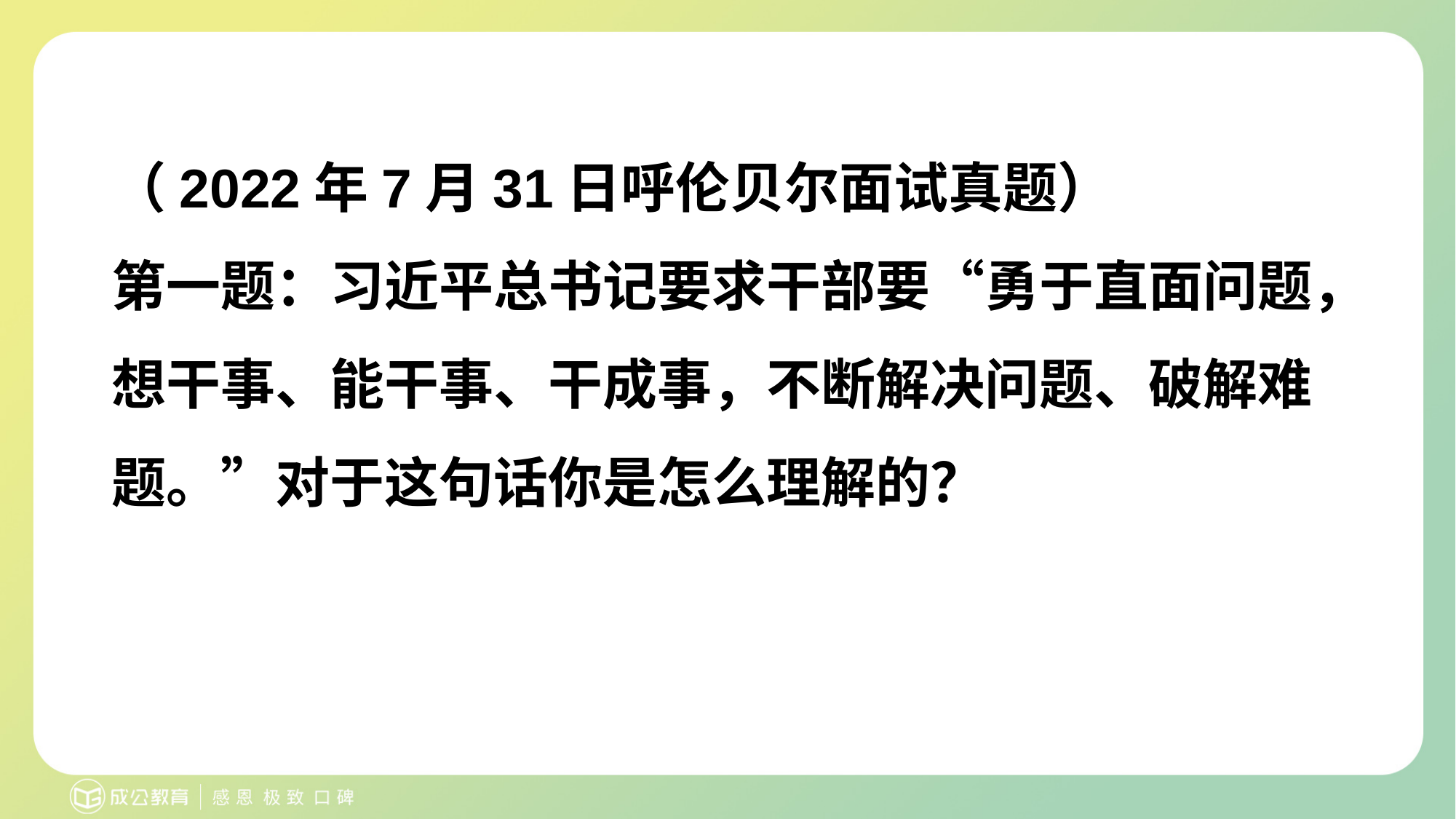

（2022年7月31日呼伦贝尔面试真题）
第一题：习近平总书记要求干部要“勇于直面问题，想干事、能干事、干成事，不断解决问题、破解难题。”对于这句话你是怎么理解的？